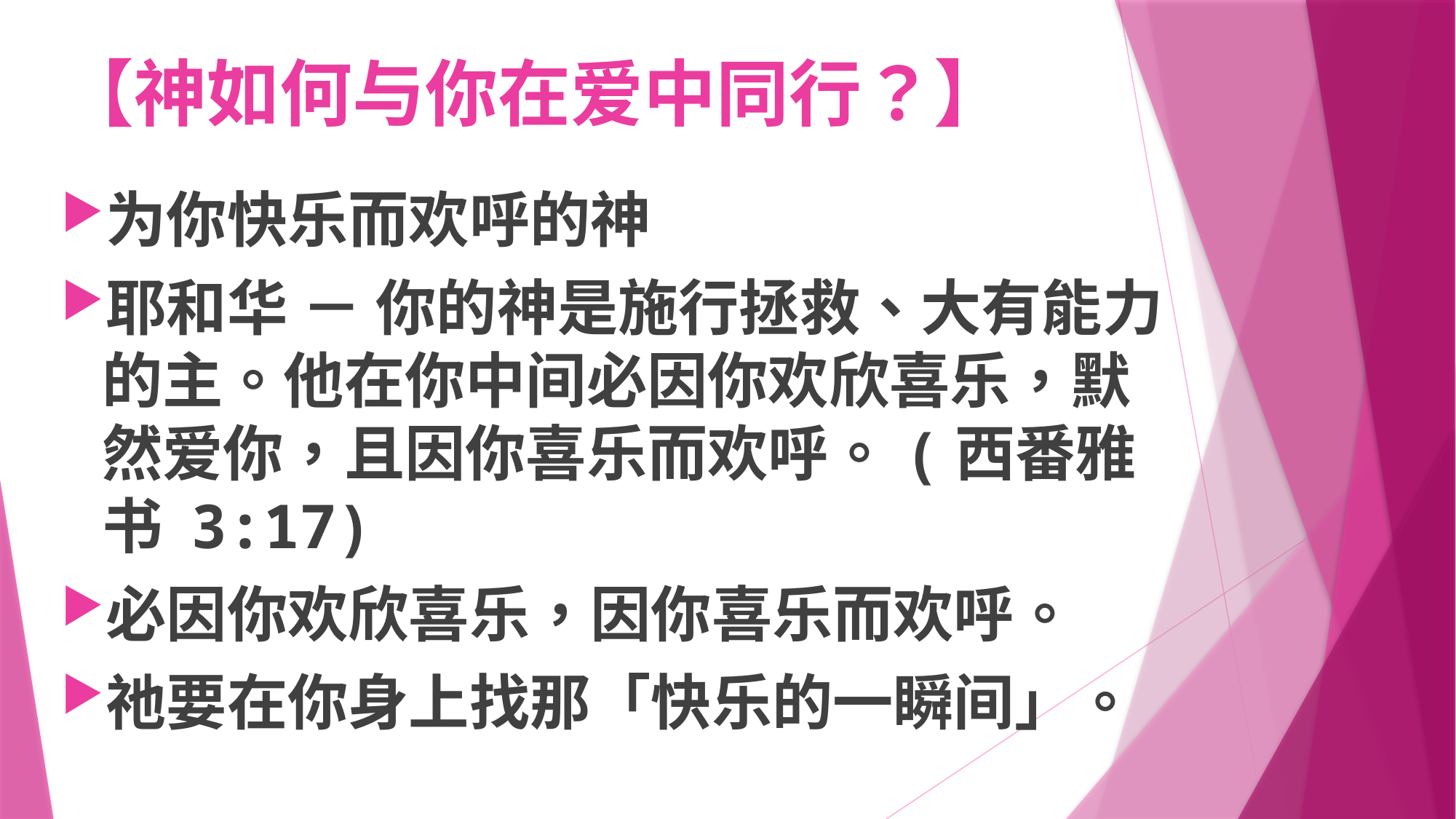

# 【神如何与你在爱中同行？】
为你快乐而欢呼的神
耶和华 － 你的神是施行拯救、大有能力的主。他在你中间必因你欢欣喜乐，默然爱你，且因你喜乐而欢呼。(西番雅书 3:17)
必因你欢欣喜乐，因你喜乐而欢呼。
祂要在你身上找那「快乐的一瞬间」。